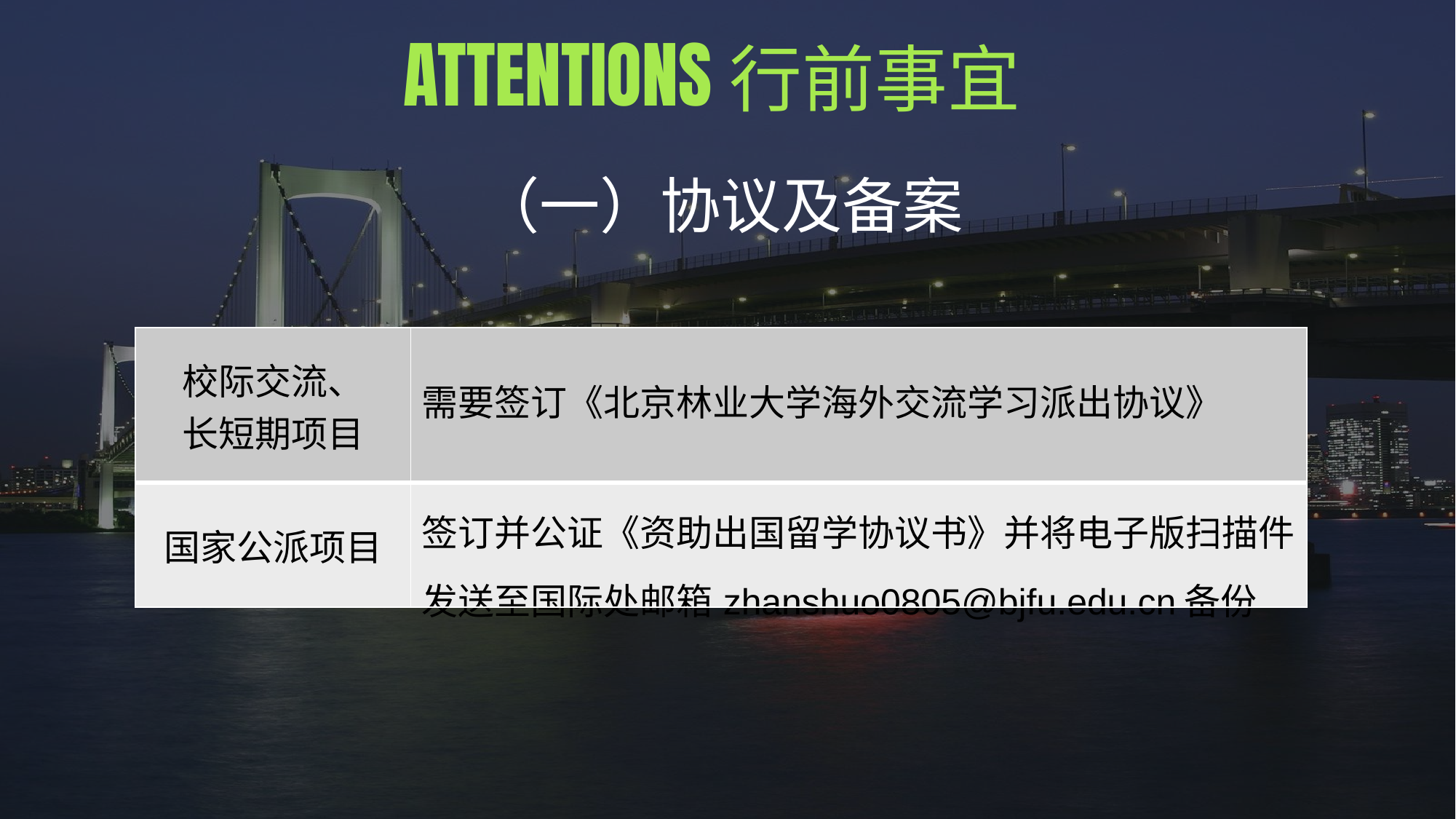

ATTENTIONS行前事宜
（一）协议及备案

| 校际交流、 长短期项目 | 需要签订《北京林业大学海外交流学习派出协议》 |
| --- | --- |
| 国家公派项目 | 签订并公证《资助出国留学协议书》并将电子版扫描件 发送至国际处邮箱zhanshuo0805@bjfu.edu.cn备份 |